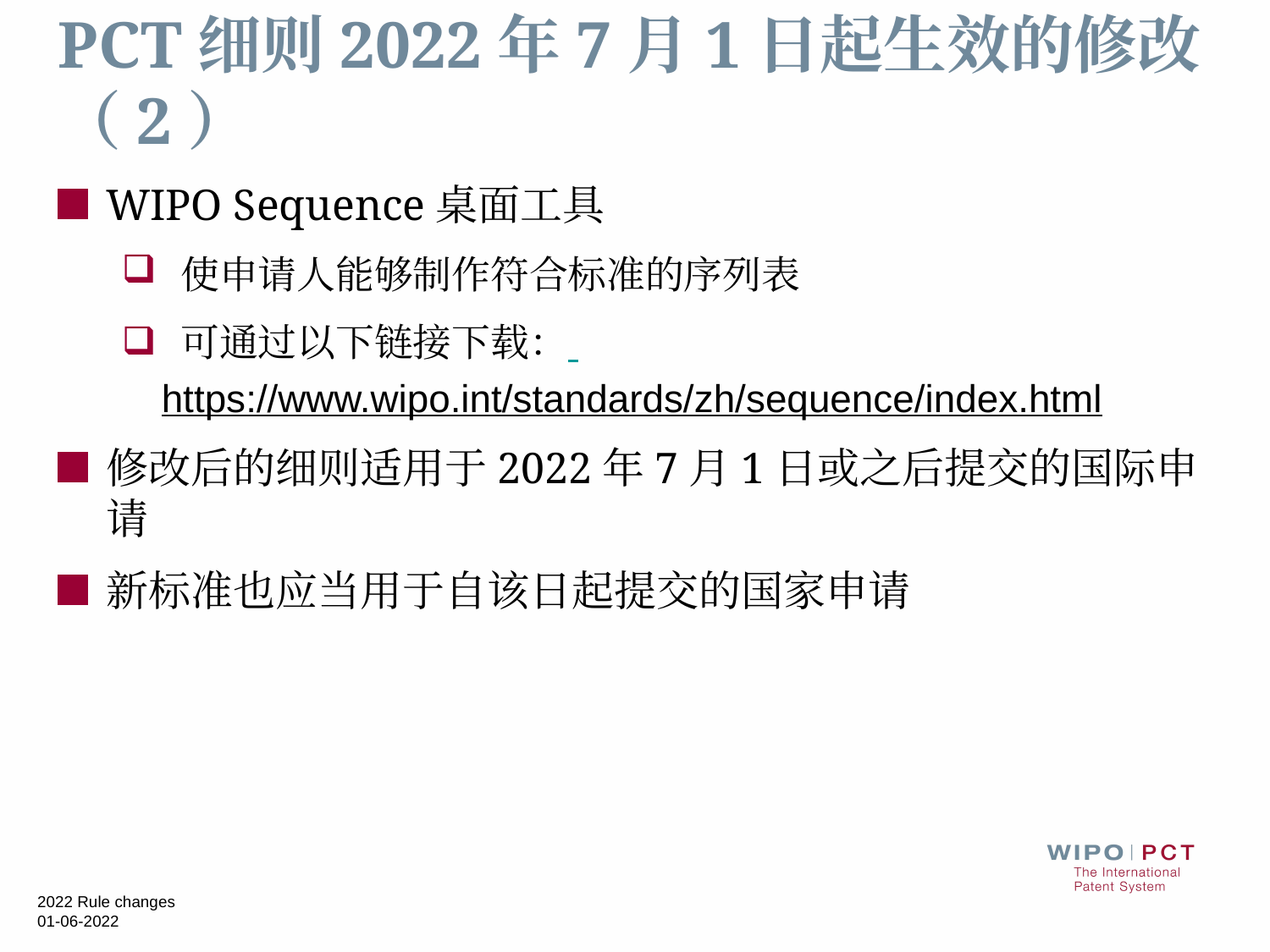

# PCT细则2022年7月1日起生效的修改（2）
WIPO Sequence桌面工具
 使申请人能够制作符合标准的序列表
 可通过以下链接下载： https://www.wipo.int/standards/zh/sequence/index.html
修改后的细则适用于2022年7月1日或之后提交的国际申请
新标准也应当用于自该日起提交的国家申请